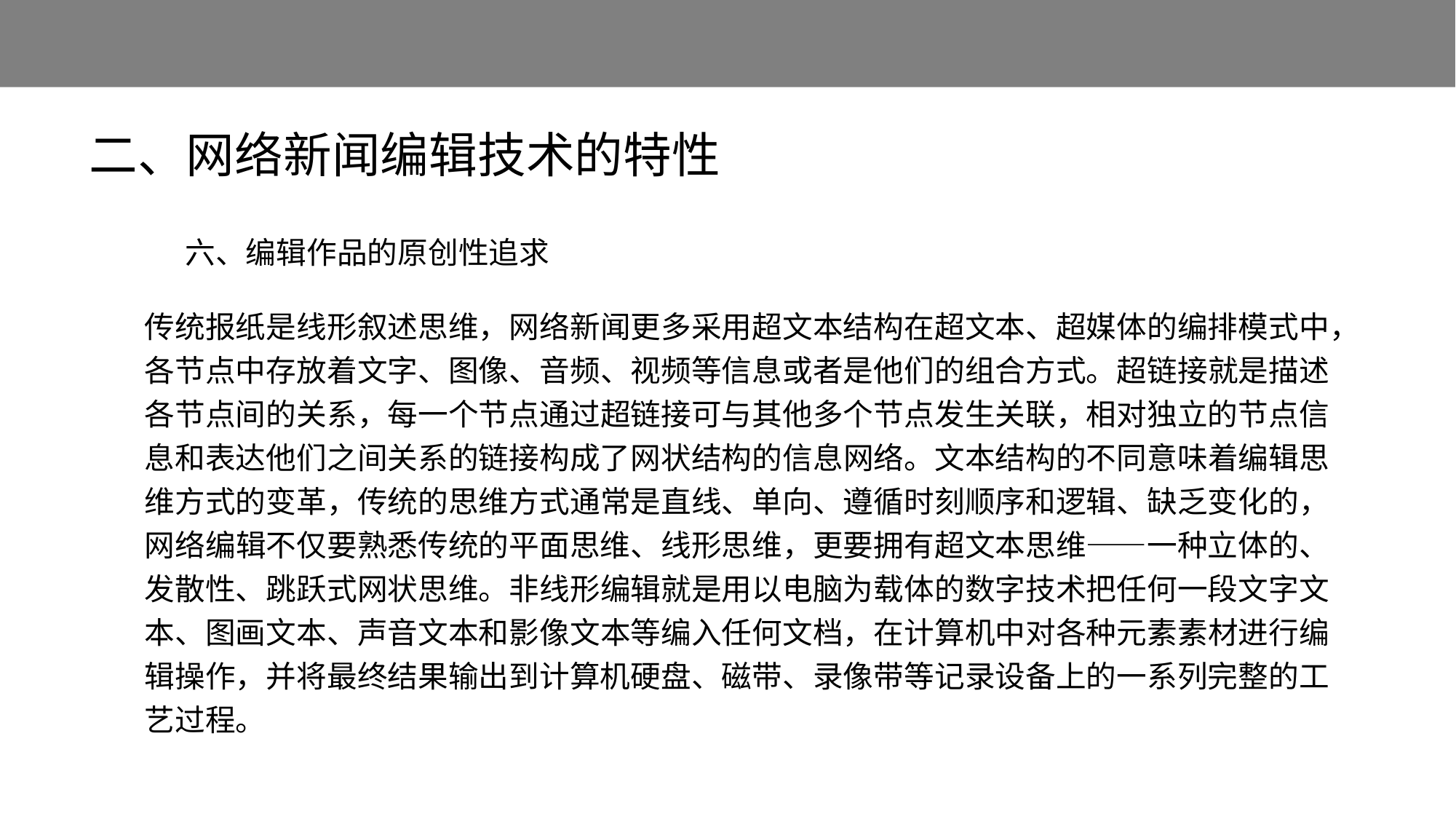

二、网络新闻编辑技术的特性
六、编辑作品的原创性追求
传统报纸是线形叙述思维，网络新闻更多采用超文本结构在超文本、超媒体的编排模式中，各节点中存放着文字、图像、音频、视频等信息或者是他们的组合方式。超链接就是描述各节点间的关系，每一个节点通过超链接可与其他多个节点发生关联，相对独立的节点信息和表达他们之间关系的链接构成了网状结构的信息网络。文本结构的不同意味着编辑思维方式的变革，传统的思维方式通常是直线、单向、遵循时刻顺序和逻辑、缺乏变化的，网络编辑不仅要熟悉传统的平面思维、线形思维，更要拥有超文本思维——一种立体的、发散性、跳跃式网状思维。非线形编辑就是用以电脑为载体的数字技术把任何一段文字文本、图画文本、声音文本和影像文本等编入任何文档，在计算机中对各种元素素材进行编辑操作，并将最终结果输出到计算机硬盘、磁带、录像带等记录设备上的一系列完整的工艺过程。